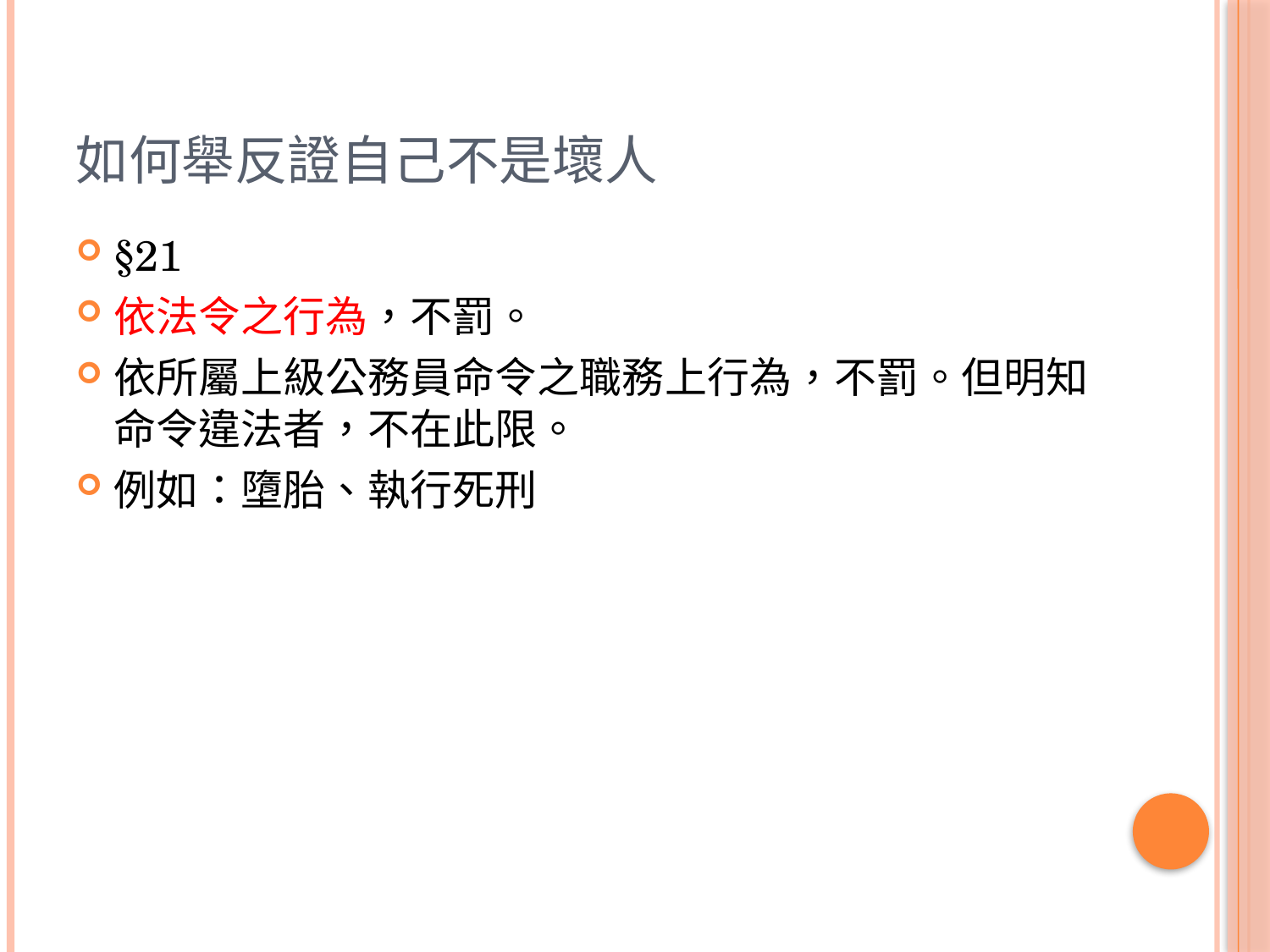

# 如何舉反證自己不是壞人
§21
依法令之行為，不罰。
依所屬上級公務員命令之職務上行為，不罰。但明知命令違法者，不在此限。
例如：墮胎、執行死刑